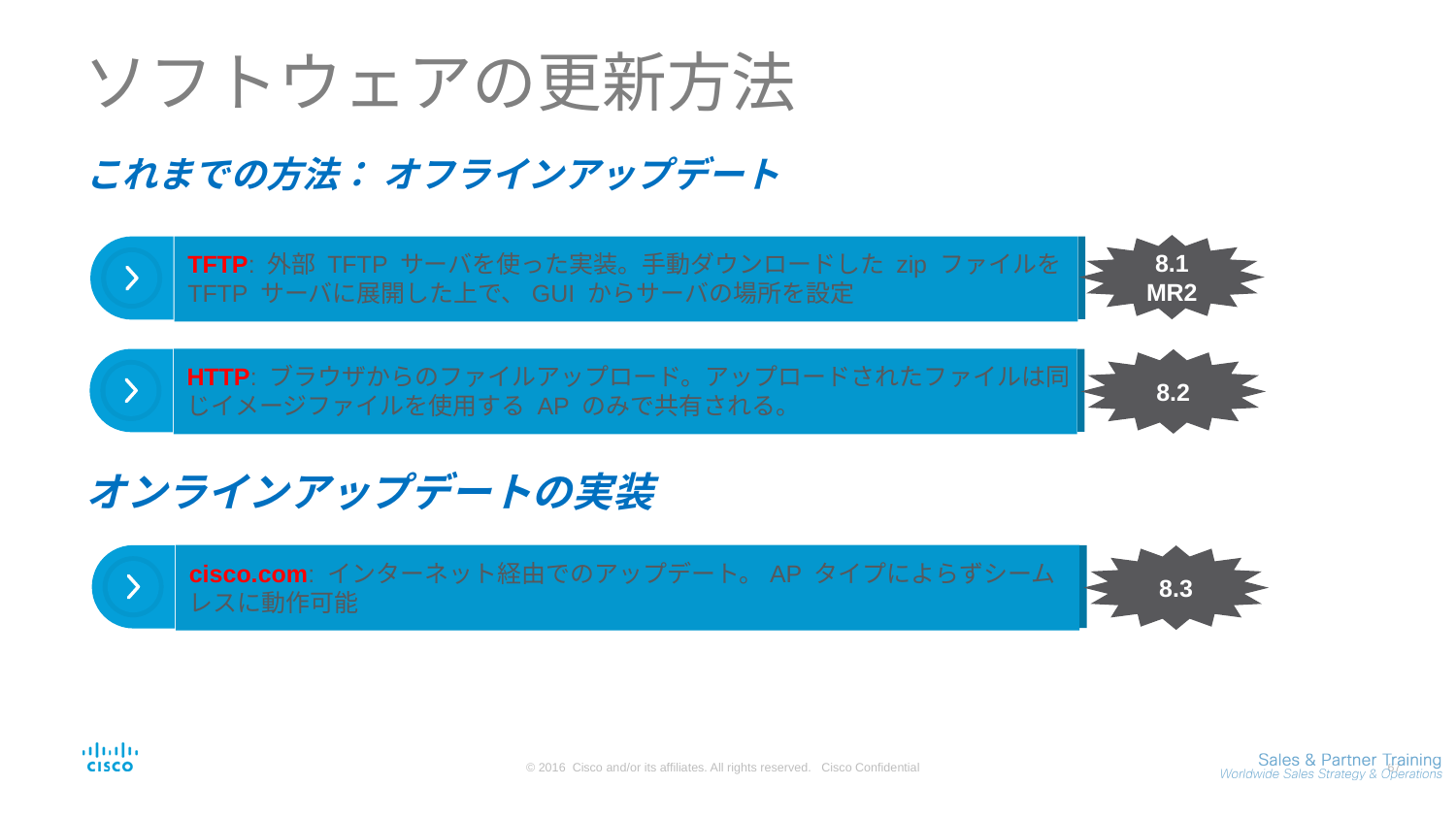

ソフトウェアの更新方法
これまでの方法： オフラインアップデート
8.1
MR2

TFTP: 外部 TFTP サーバを使った実装。手動ダウンロードした zip ファイルを TFTP サーバに展開した上で、GUI からサーバの場所を設定

8.2
HTTP: ブラウザからのファイルアップロード。アップロードされたファイルは同じイメージファイルを使用する AP のみで共有される。

オンラインアップデートの実装

8.3
cisco.com: インターネット経由でのアップデート。AP タイプによらずシームレスに動作可能